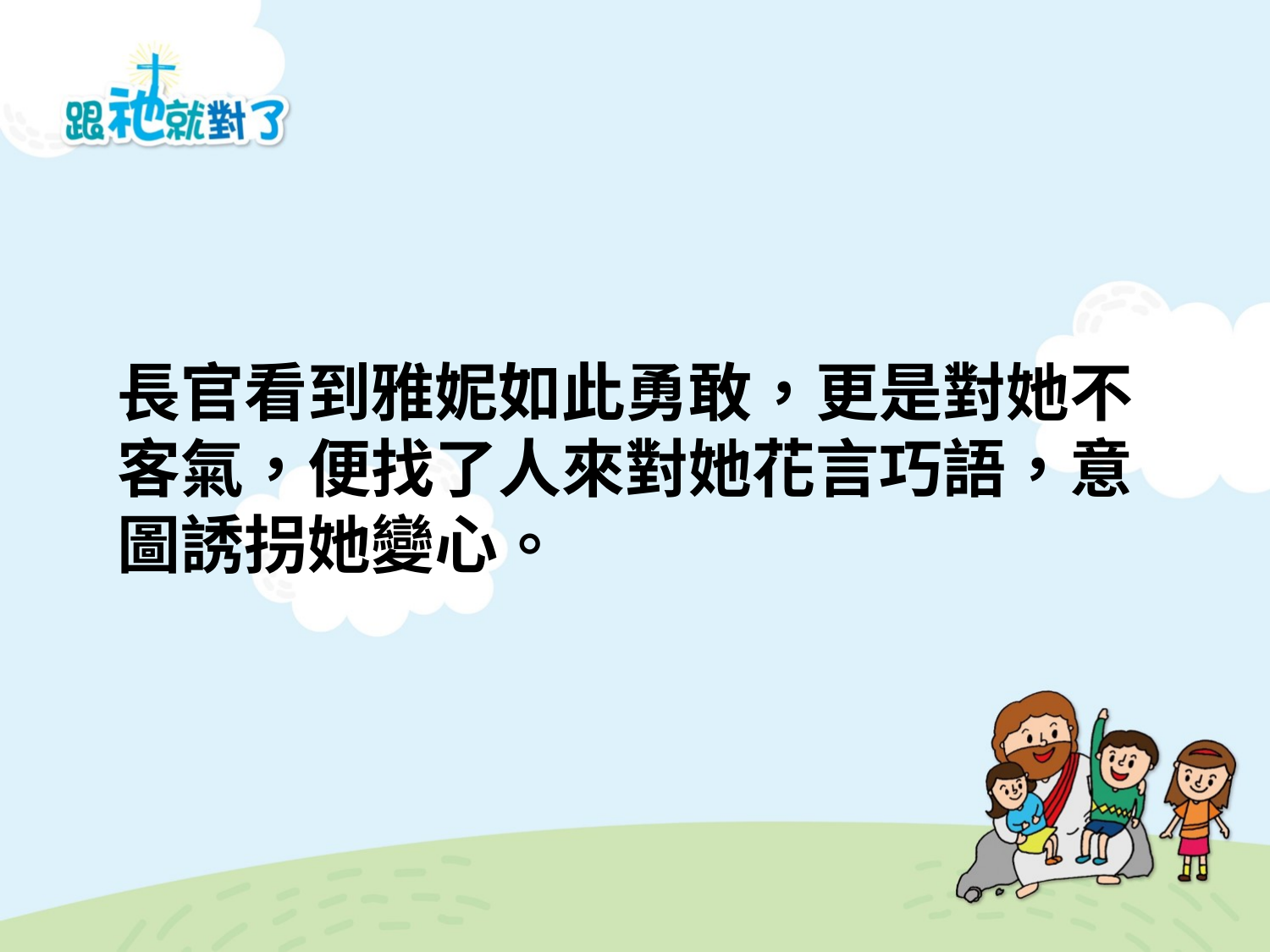

長官看到雅妮如此勇敢，更是對她不客氣，便找了人來對她花言巧語，意圖誘拐她變心。